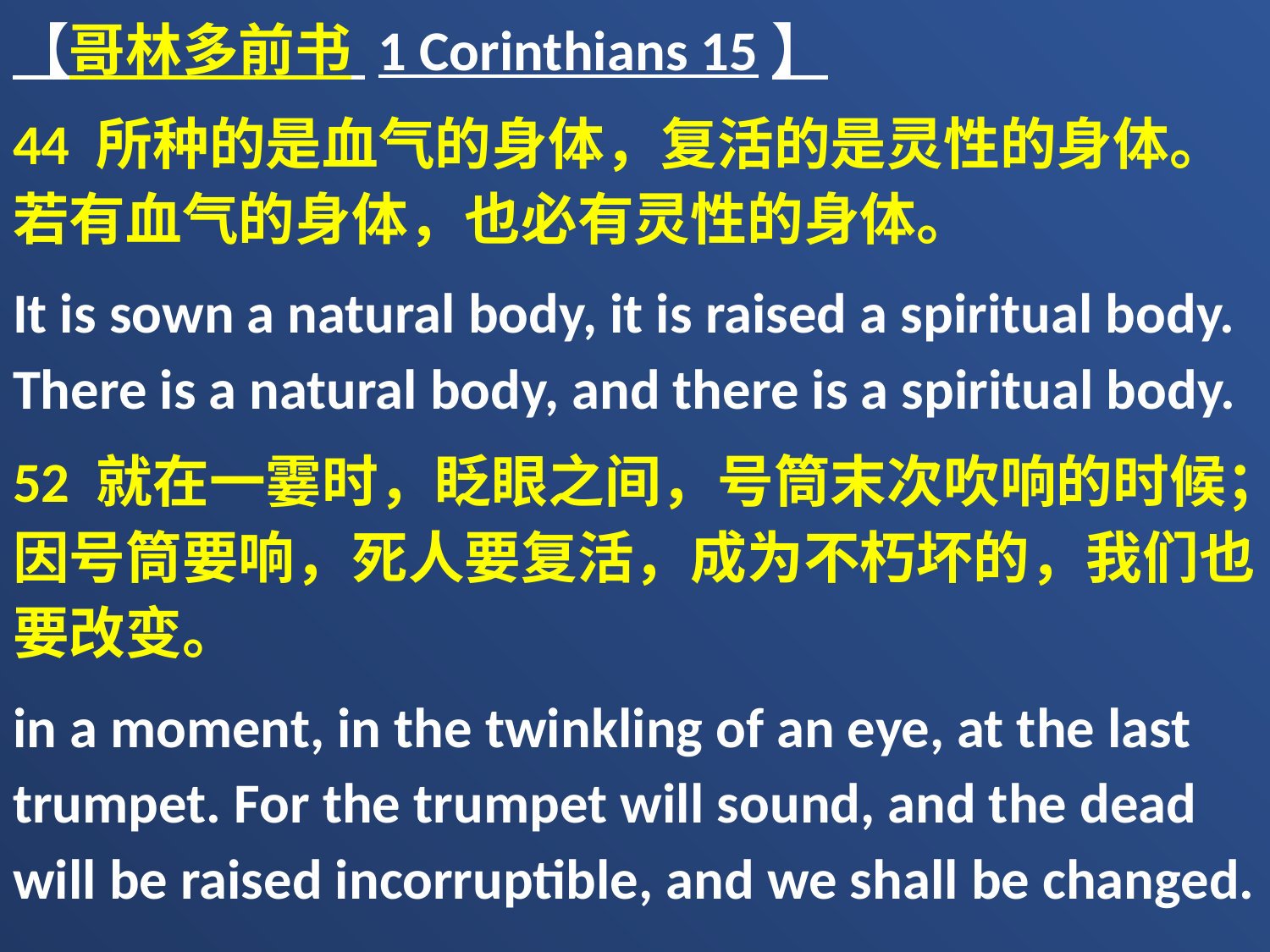

【哥林多前书 1 Corinthians 15】
44 所种的是血气的身体，复活的是灵性的身体。若有血气的身体，也必有灵性的身体。
It is sown a natural body, it is raised a spiritual body. There is a natural body, and there is a spiritual body.
52 就在一霎时，眨眼之间，号筒末次吹响的时候；因号筒要响，死人要复活，成为不朽坏的，我们也要改变。
in a moment, in the twinkling of an eye, at the last trumpet. For the trumpet will sound, and the dead will be raised incorruptible, and we shall be changed.